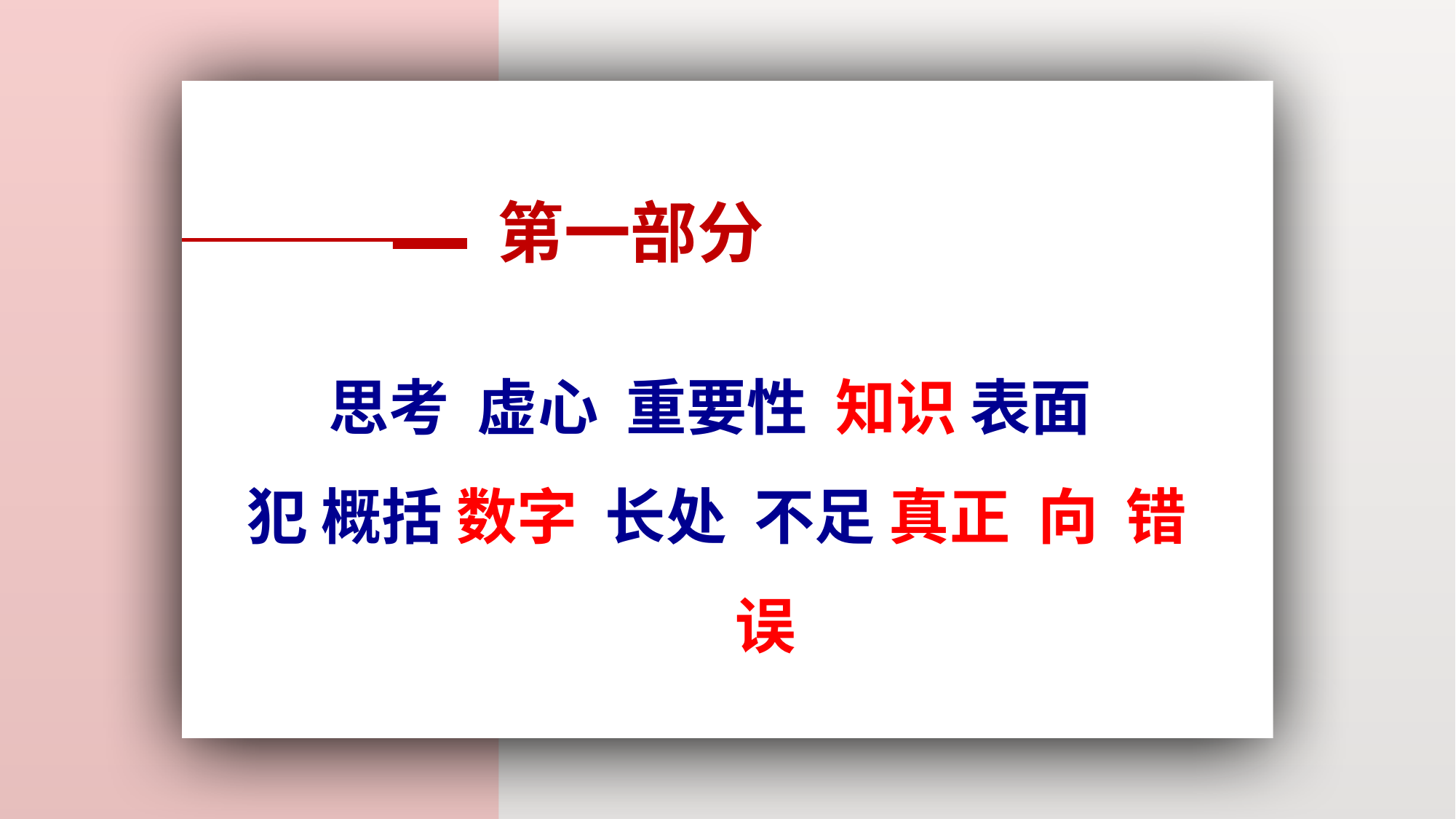

第一部分

思考  虚心  重要性  知识 表面
犯 概括 数字  长处  不足 真正  向  错误